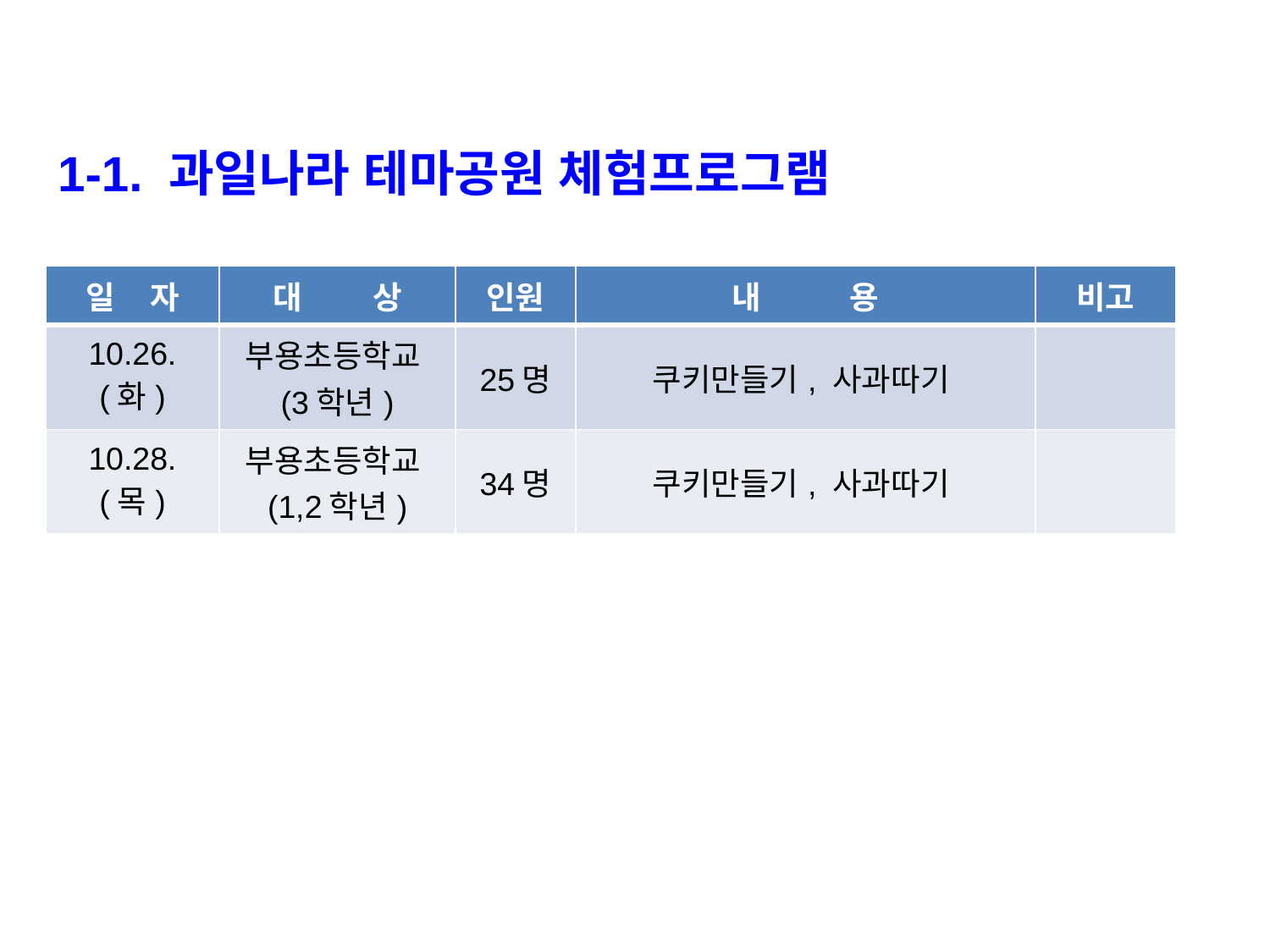

1-1. 과일나라 테마공원 체험프로그램
| 일 자 | 대 상 | 인원 | 내 용 | 비고 |
| --- | --- | --- | --- | --- |
| 10.26.(화) | 부용초등학교(3학년) | 25명 | 쿠키만들기, 사과따기 |  |
| 10.28.(목) | 부용초등학교(1,2학년) | 34명 | 쿠키만들기, 사과따기 |  |